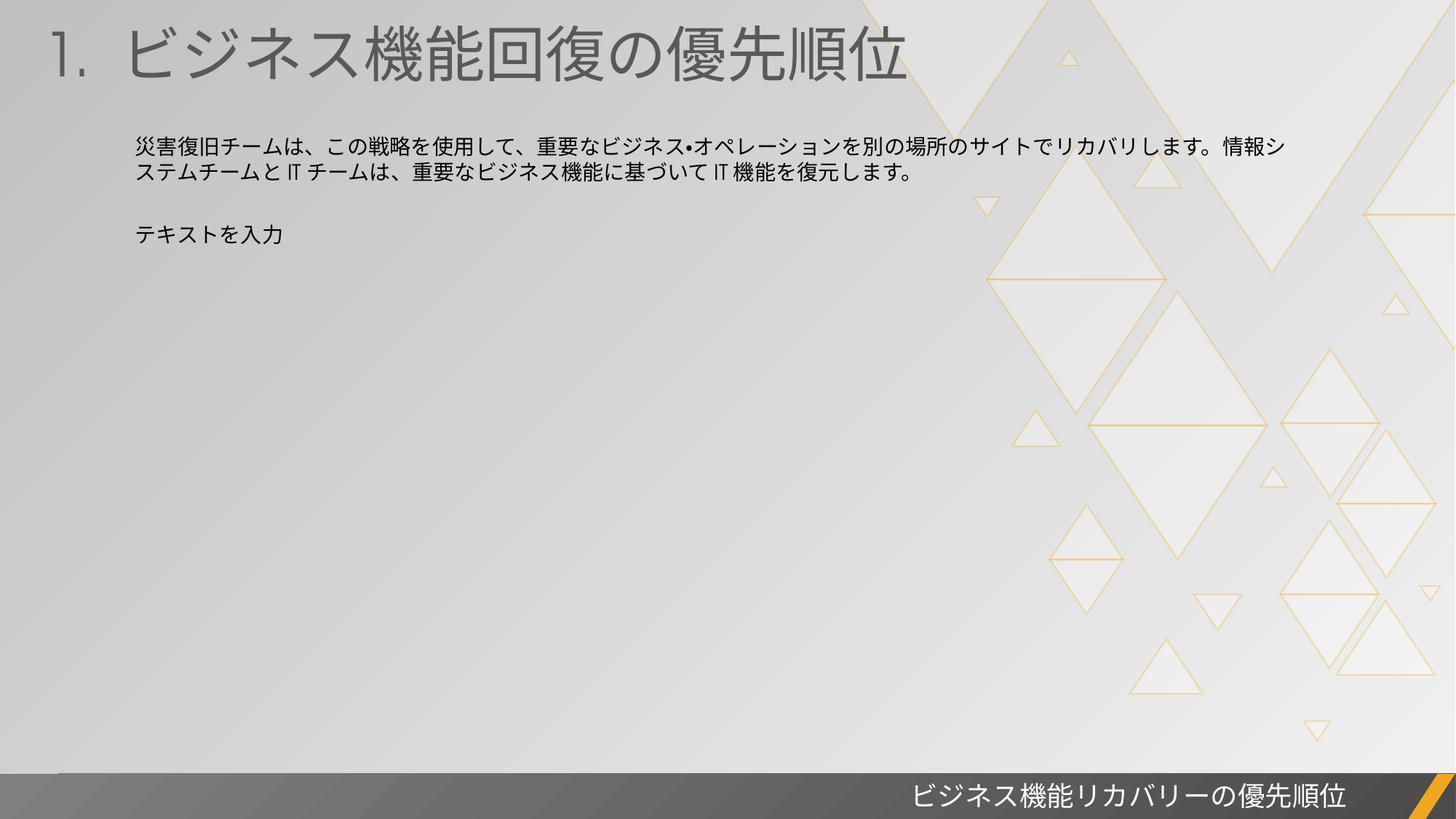

1. ビジネス機能回復の優先順位
災害復旧チームは、この戦略を使用して、重要なビジネス・オペレーションを別の場所のサイトでリカバリします。情報システムチームとITチームは、重要なビジネス機能に基づいてIT機能を復元します。

テキストを入力

ビジネス機能リカバリーの優先順位